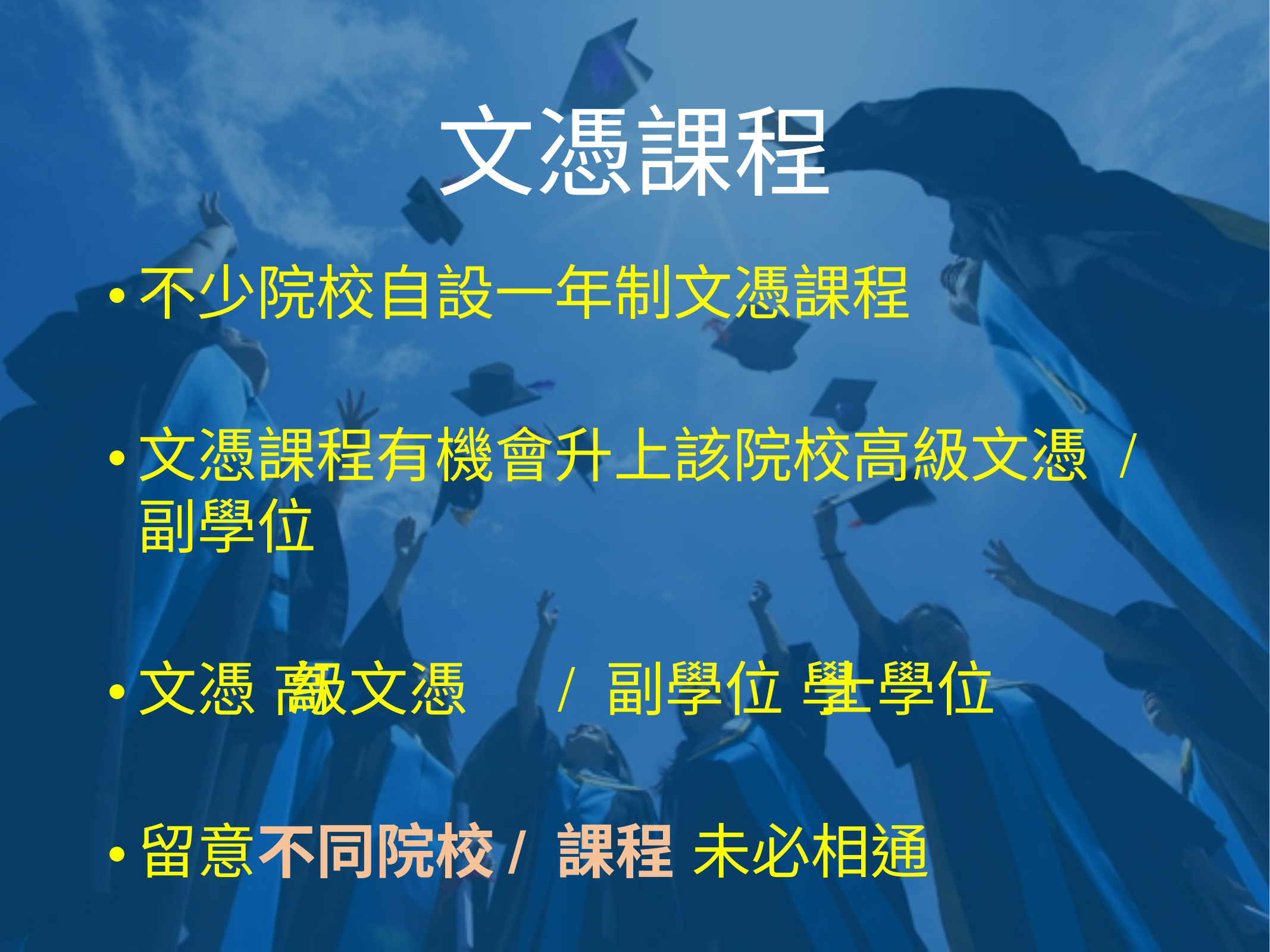

# 文憑課程
不少院校自設一年制文憑課程

文憑課程有機會升上該院校高級文憑 / 副學位

文憑 🡪 高級文憑 / 副學位 🡪 學士學位

留意不同院校/ 課程 未必相通